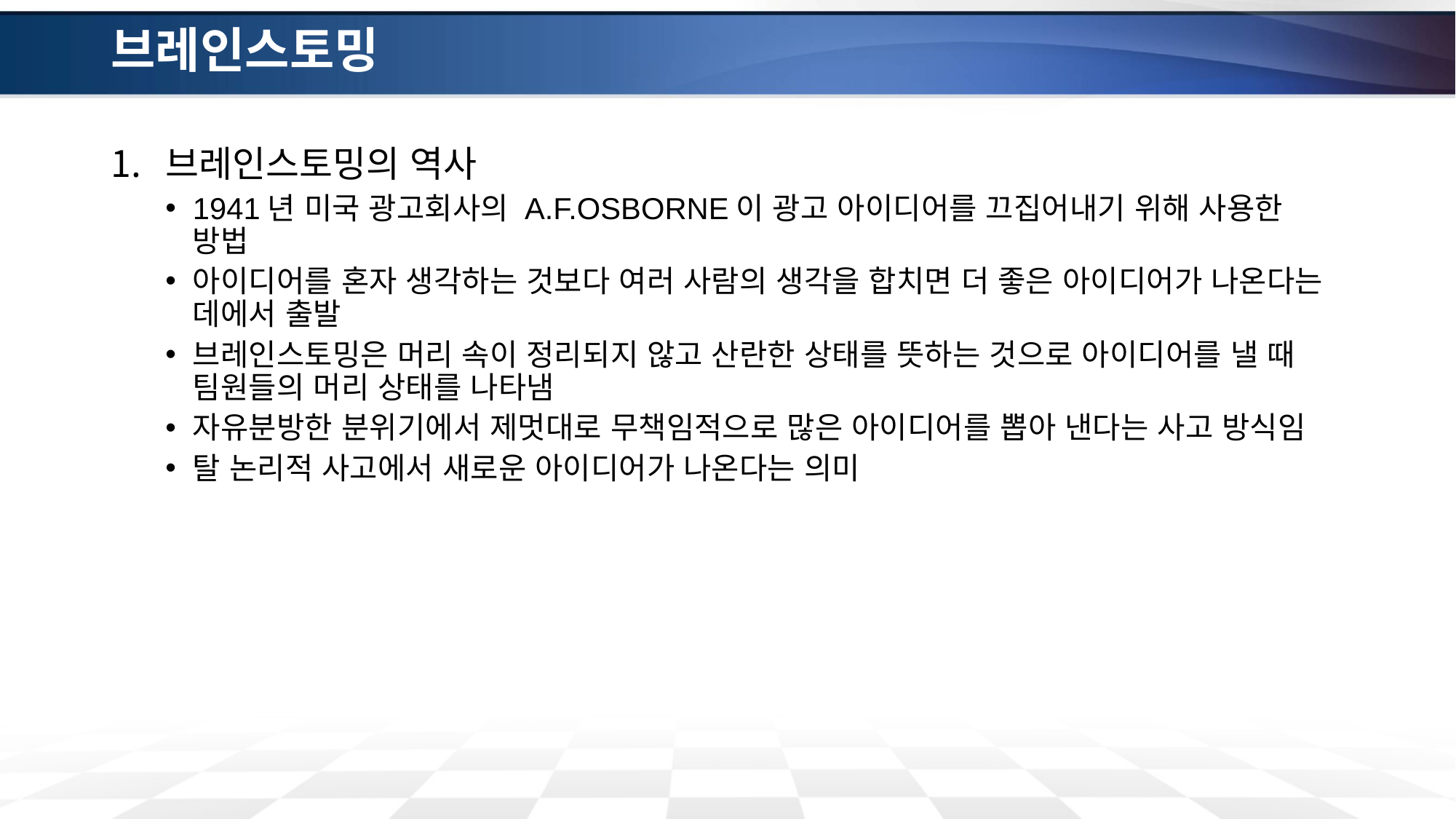

# 브레인스토밍
브레인스토밍의 역사
1941년 미국 광고회사의 A.F.OSBORNE이 광고 아이디어를 끄집어내기 위해 사용한 방법
아이디어를 혼자 생각하는 것보다 여러 사람의 생각을 합치면 더 좋은 아이디어가 나온다는 데에서 출발
브레인스토밍은 머리 속이 정리되지 않고 산란한 상태를 뜻하는 것으로 아이디어를 낼 때 팀원들의 머리 상태를 나타냄
자유분방한 분위기에서 제멋대로 무책임적으로 많은 아이디어를 뽑아 낸다는 사고 방식임
탈 논리적 사고에서 새로운 아이디어가 나온다는 의미